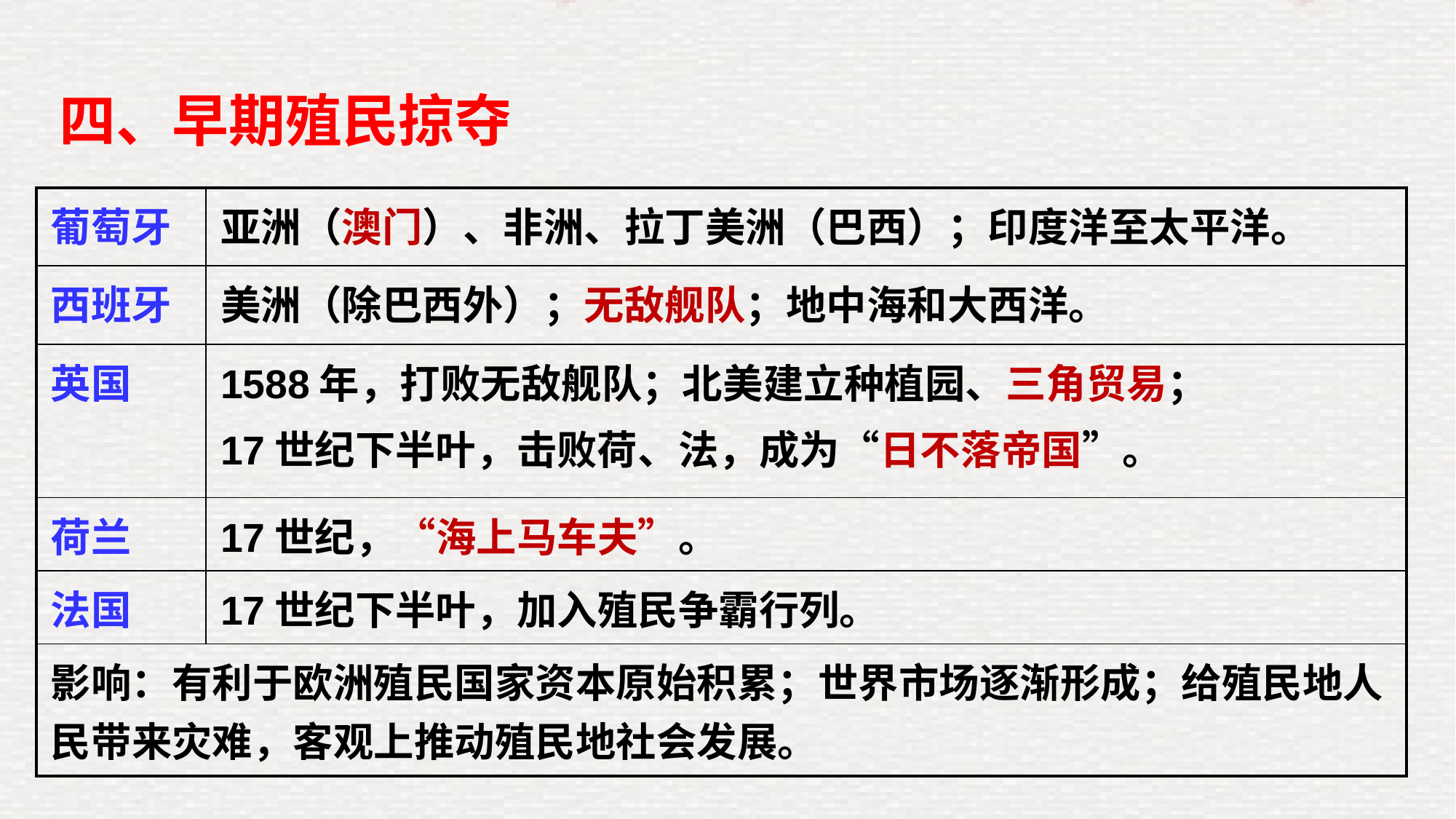

四、早期殖民掠夺
| 葡萄牙 | 亚洲（澳门）、非洲、拉丁美洲（巴西）；印度洋至太平洋。 |
| --- | --- |
| 西班牙 | 美洲（除巴西外）；无敌舰队；地中海和大西洋。 |
| 英国 | 1588年，打败无敌舰队；北美建立种植园、三角贸易； 17世纪下半叶，击败荷、法，成为“日不落帝国”。 |
| 荷兰 | 17世纪，“海上马车夫”。 |
| 法国 | 17世纪下半叶，加入殖民争霸行列。 |
| 影响：有利于欧洲殖民国家资本原始积累；世界市场逐渐形成；给殖民地人民带来灾难，客观上推动殖民地社会发展。 |  |